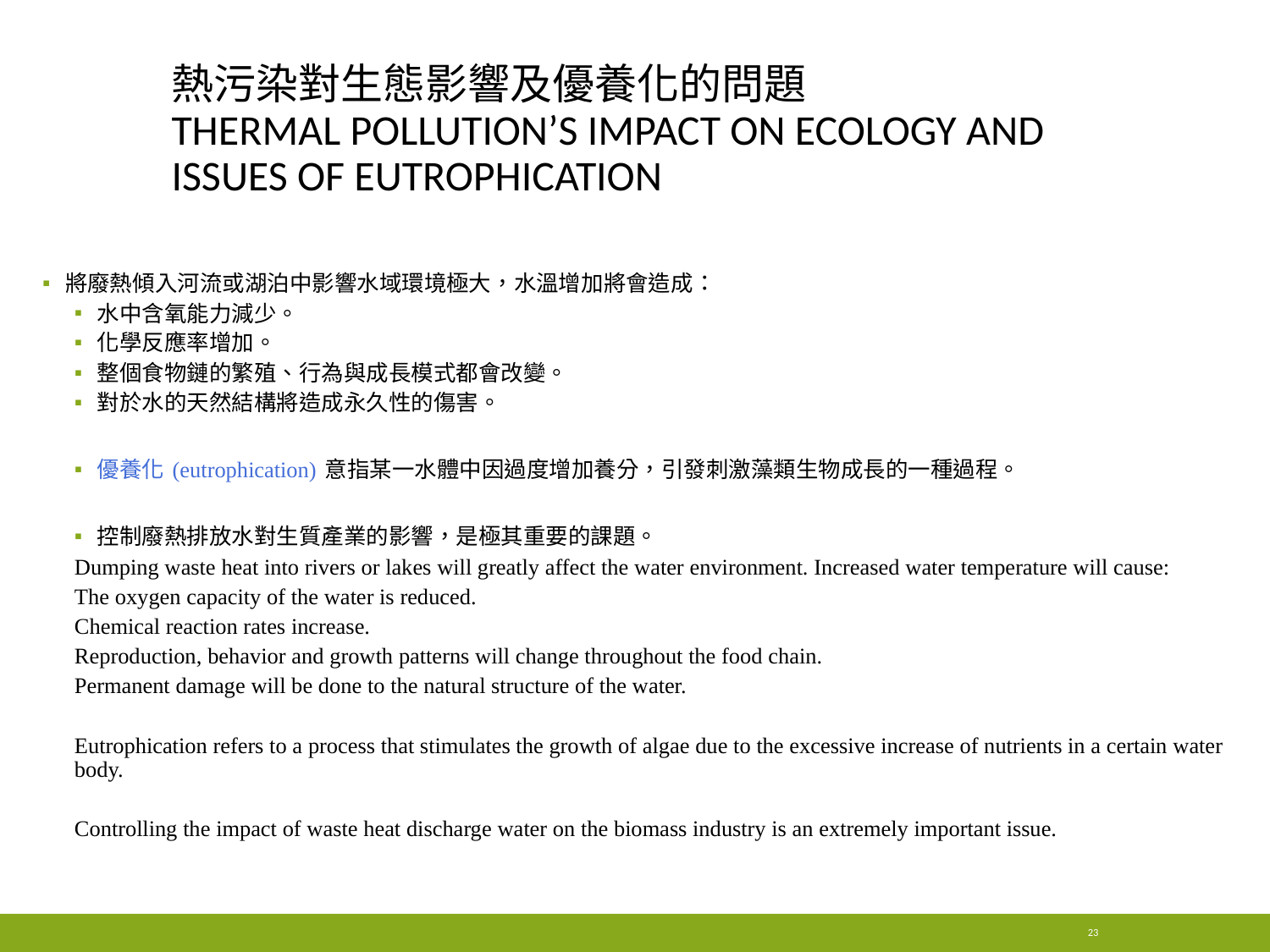

# 熱污染對生態影響及優養化的問題 Thermal pollution’s impact on ecology and issues of eutrophication
將廢熱傾入河流或湖泊中影響水域環境極大，水溫增加將會造成：
水中含氧能力減少。
化學反應率增加。
整個食物鏈的繁殖、行為與成長模式都會改變。
對於水的天然結構將造成永久性的傷害。

優養化 (eutrophication) 意指某一水體中因過度增加養分，引發刺激藻類生物成長的一種過程。

控制廢熱排放水對生質產業的影響，是極其重要的課題。
Dumping waste heat into rivers or lakes will greatly affect the water environment. Increased water temperature will cause:
The oxygen capacity of the water is reduced.
Chemical reaction rates increase.
Reproduction, behavior and growth patterns will change throughout the food chain.
Permanent damage will be done to the natural structure of the water.

Eutrophication refers to a process that stimulates the growth of algae due to the excessive increase of nutrients in a certain water body.

Controlling the impact of waste heat discharge water on the biomass industry is an extremely important issue.
23